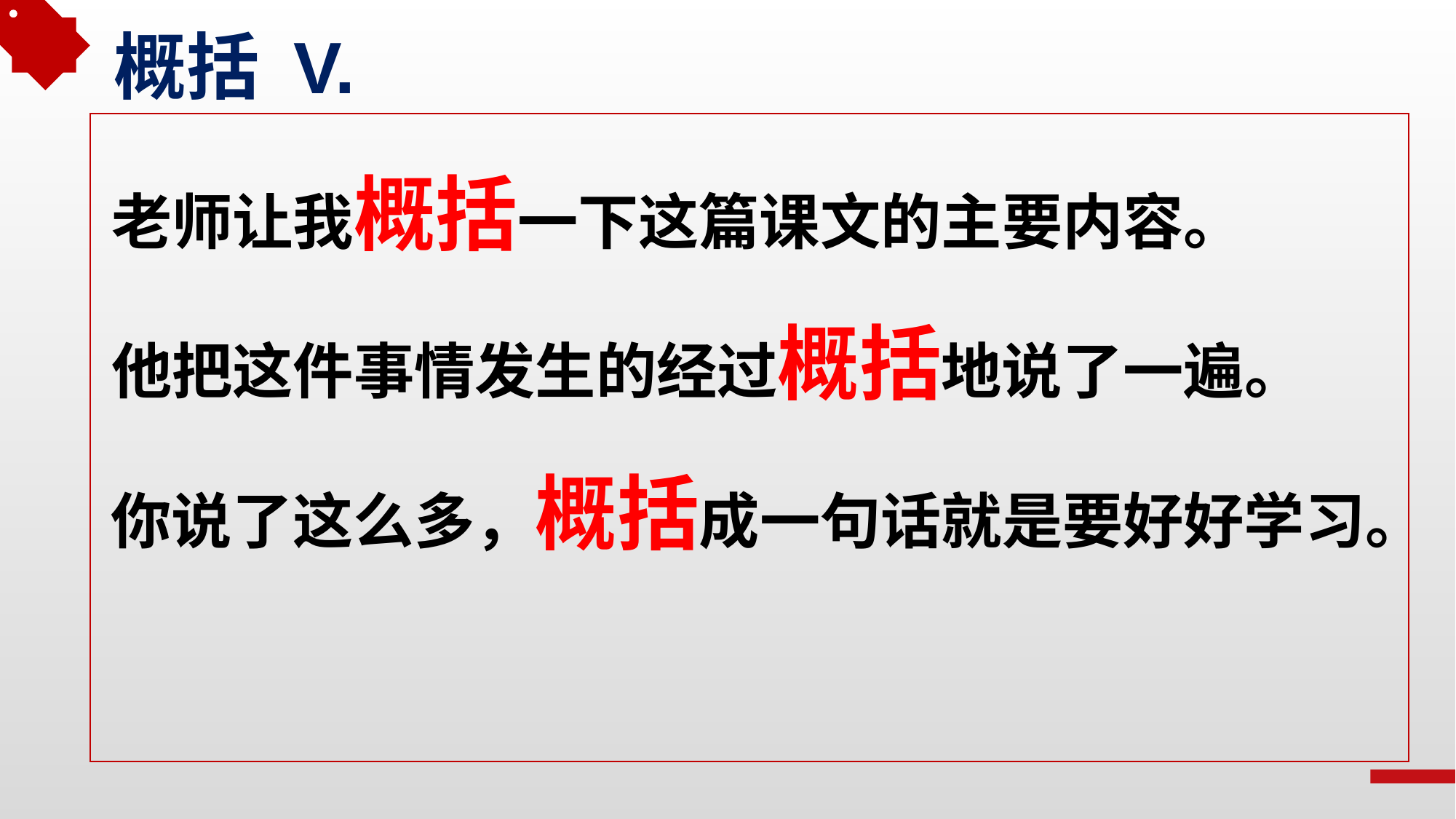

概括 V.

老师让我概括一下这篇课文的主要内容。
他把这件事情发生的经过概括地说了一遍。
你说了这么多，概括成一句话就是要好好学习。